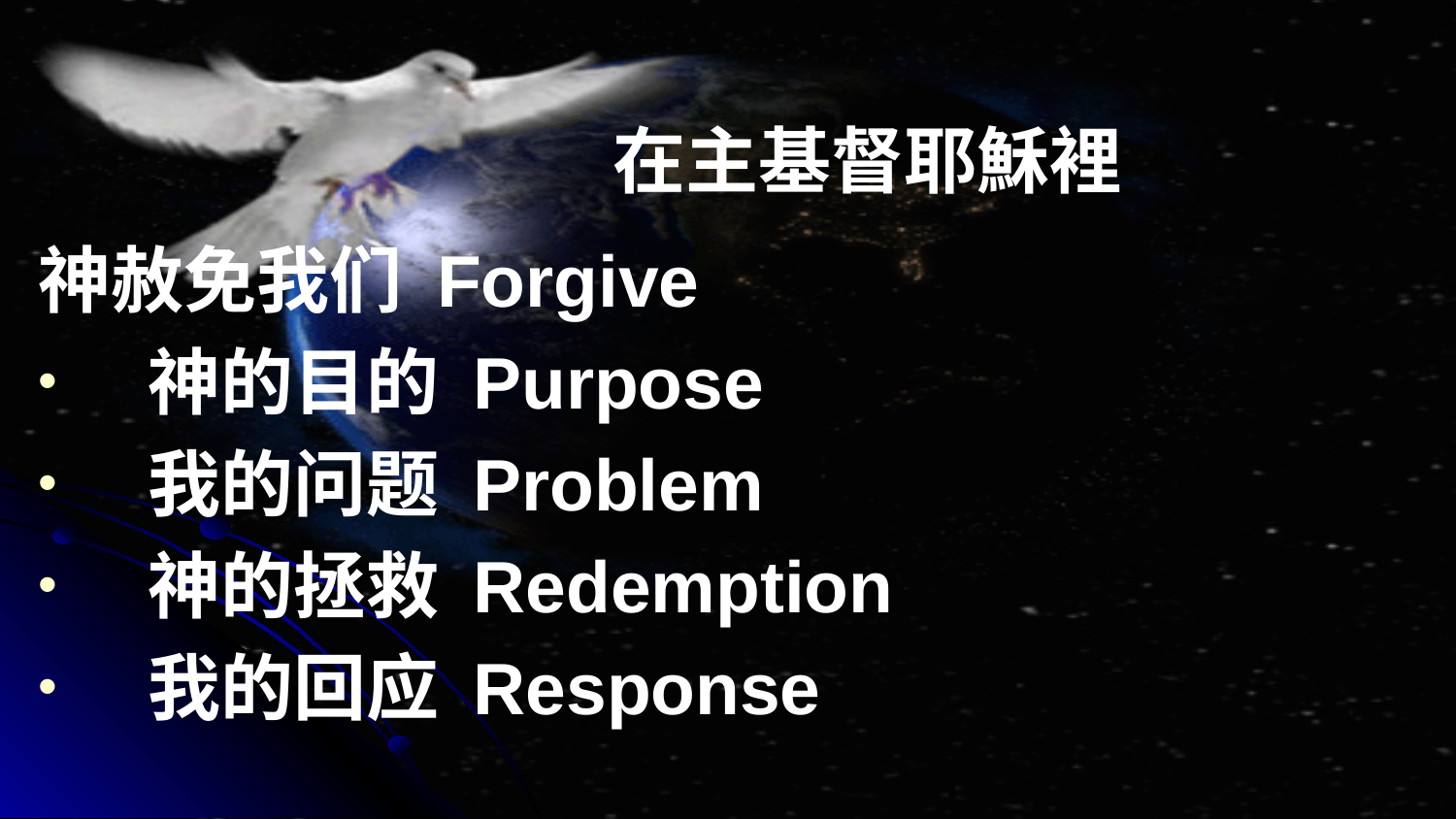

在主基督耶穌裡
神赦免我们 Forgive
神的目的 Purpose
我的问题 Problem
神的拯救 Redemption
我的回应 Response